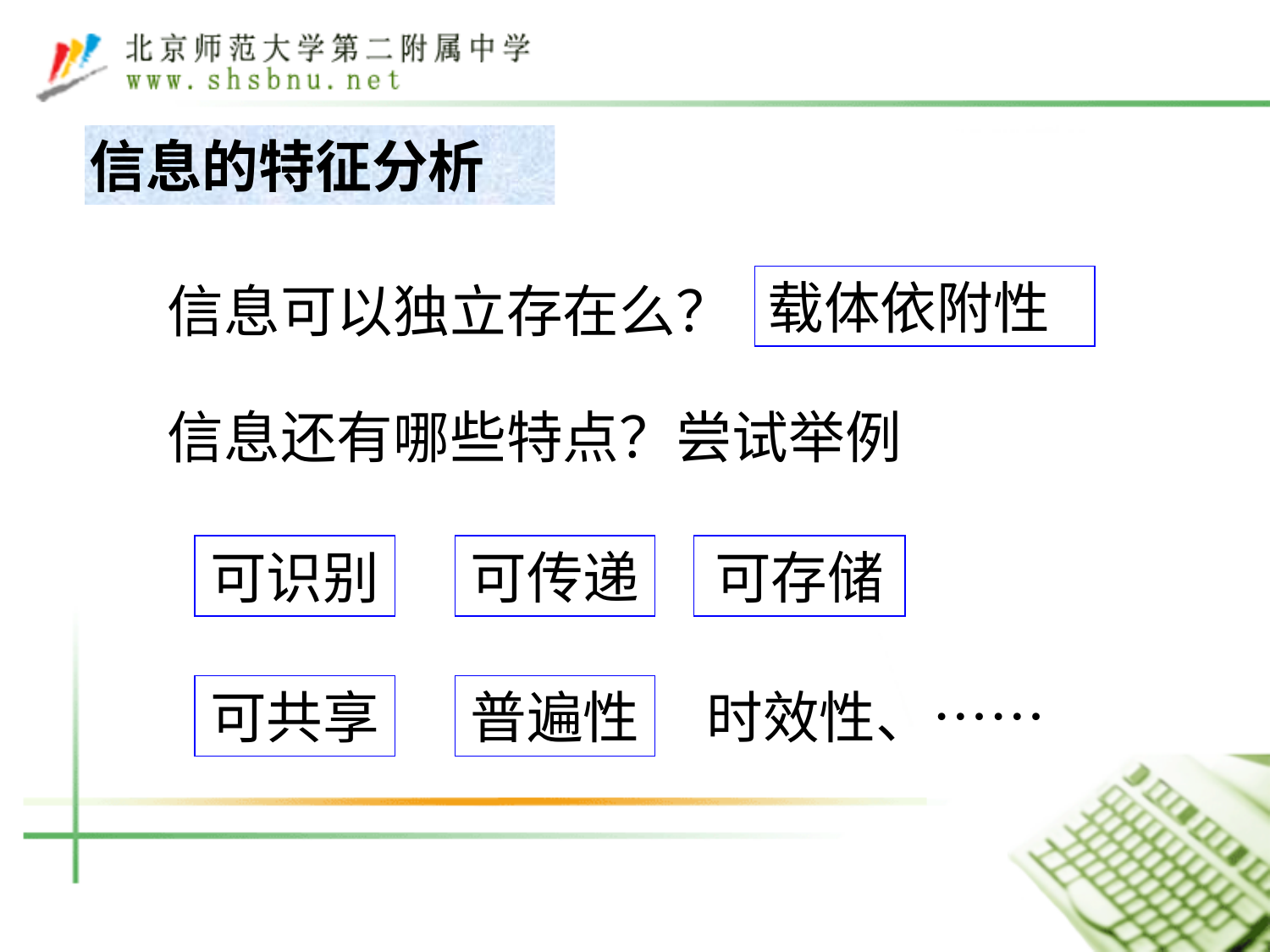

信息的特征分析
载体依附性
信息可以独立存在么？
信息还有哪些特点？尝试举例
可识别
可传递
可存储
可共享
普遍性
时效性、……